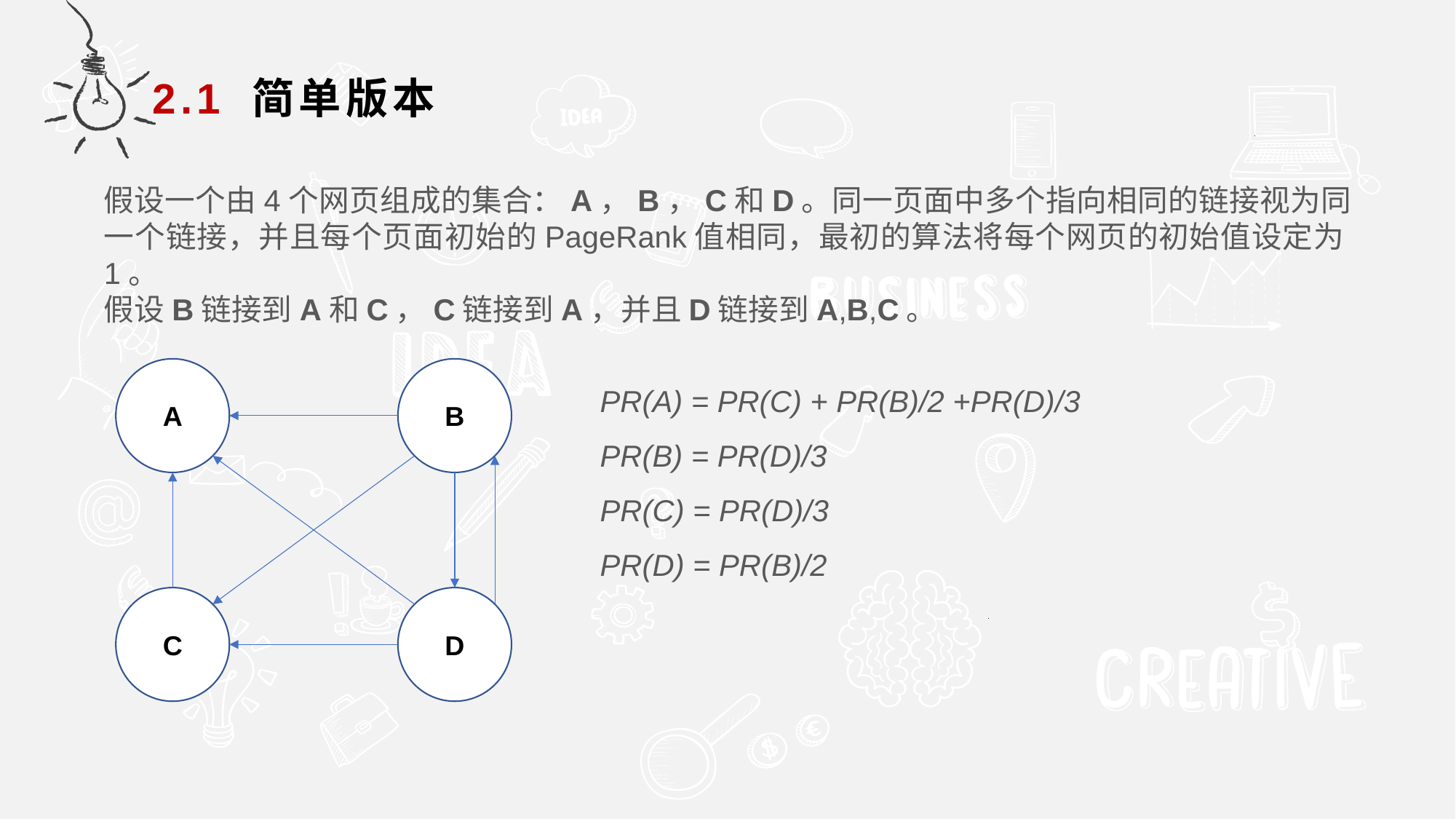

2.1 简单版本
假设一个由4个网页组成的集合：A，B，C和D。同一页面中多个指向相同的链接视为同一个链接，并且每个页面初始的PageRank值相同，最初的算法将每个网页的初始值设定为1。
假设B链接到A和C，C链接到A，并且D链接到A,B,C。
A
B
C
D
PR(A) = PR(C) + PR(B)/2 +PR(D)/3
PR(B) = PR(D)/3
PR(C) = PR(D)/3
PR(D) = PR(B)/2